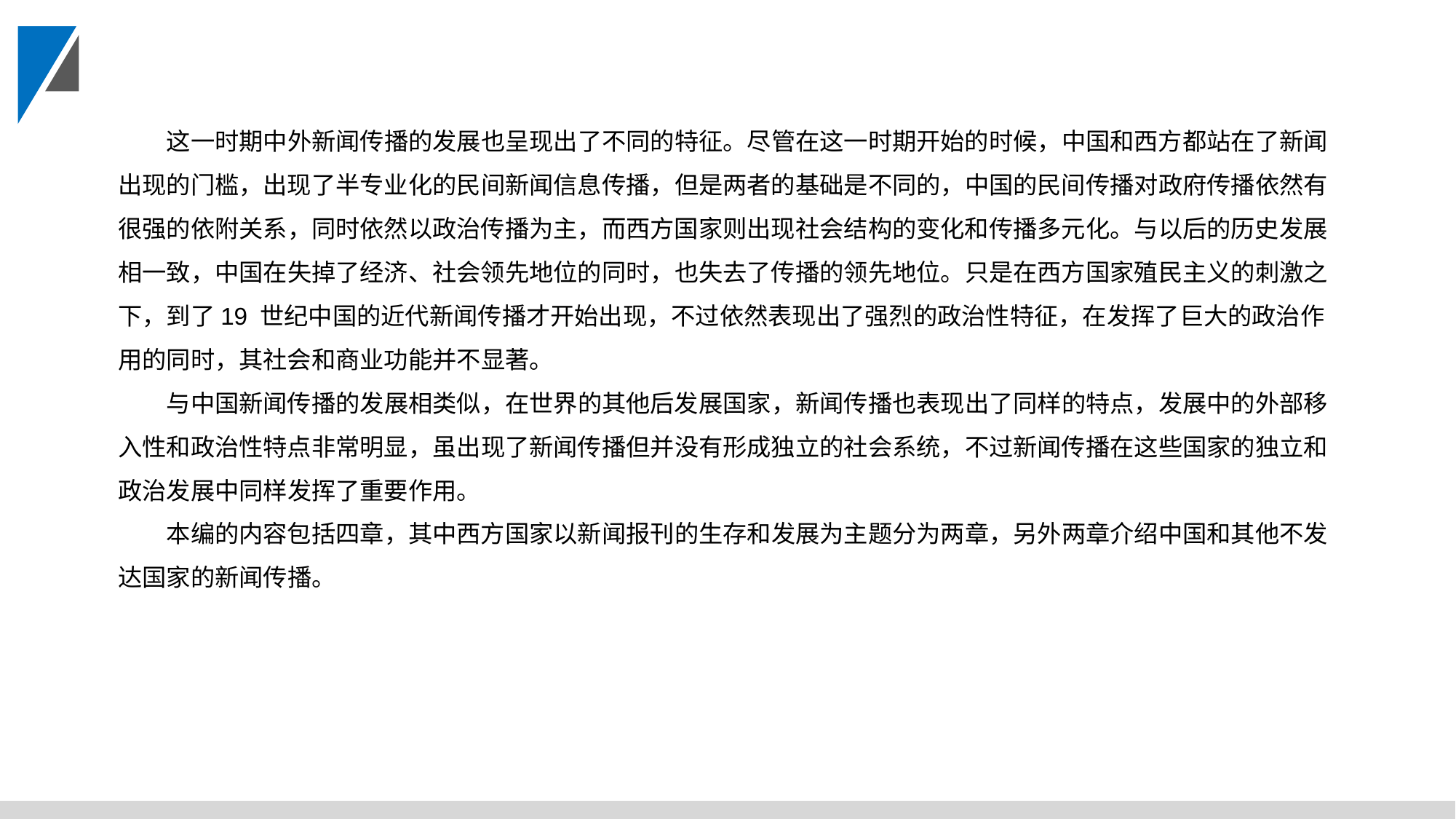

这一时期中外新闻传播的发展也呈现出了不同的特征。尽管在这一时期开始的时候，中国和西方都站在了新闻出现的门槛，出现了半专业化的民间新闻信息传播，但是两者的基础是不同的，中国的民间传播对政府传播依然有很强的依附关系，同时依然以政治传播为主，而西方国家则出现社会结构的变化和传播多元化。与以后的历史发展相一致，中国在失掉了经济、社会领先地位的同时，也失去了传播的领先地位。只是在西方国家殖民主义的刺激之下，到了19 世纪中国的近代新闻传播才开始出现，不过依然表现出了强烈的政治性特征，在发挥了巨大的政治作用的同时，其社会和商业功能并不显著。
与中国新闻传播的发展相类似，在世界的其他后发展国家，新闻传播也表现出了同样的特点，发展中的外部移入性和政治性特点非常明显，虽出现了新闻传播但并没有形成独立的社会系统，不过新闻传播在这些国家的独立和政治发展中同样发挥了重要作用。
本编的内容包括四章，其中西方国家以新闻报刊的生存和发展为主题分为两章，另外两章介绍中国和其他不发达国家的新闻传播。